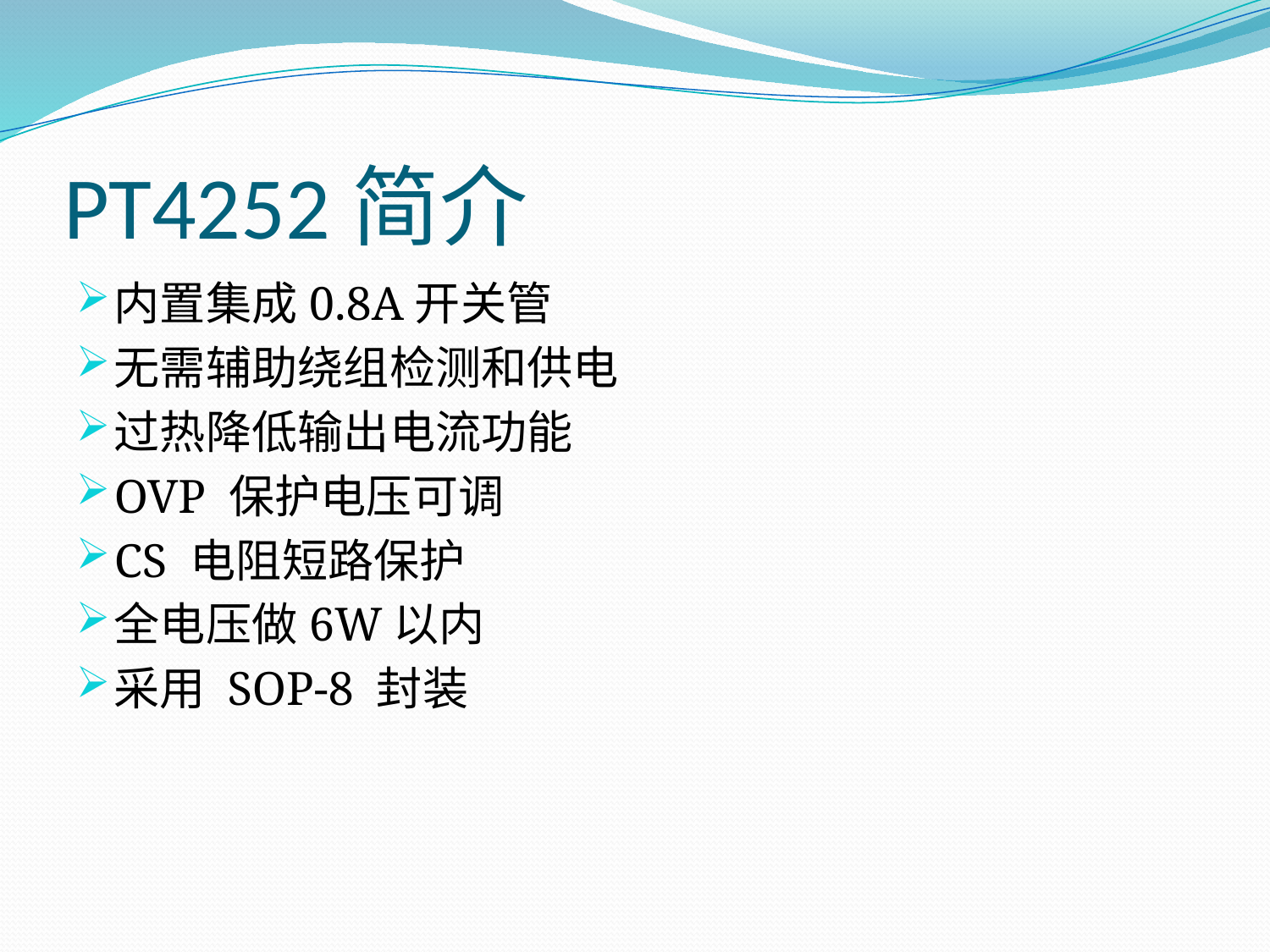

# PT4252简介
内置集成0.8A开关管
无需辅助绕组检测和供电
过热降低输出电流功能
OVP 保护电压可调
CS 电阻短路保护
全电压做6W以内
采用 SOP-8 封装